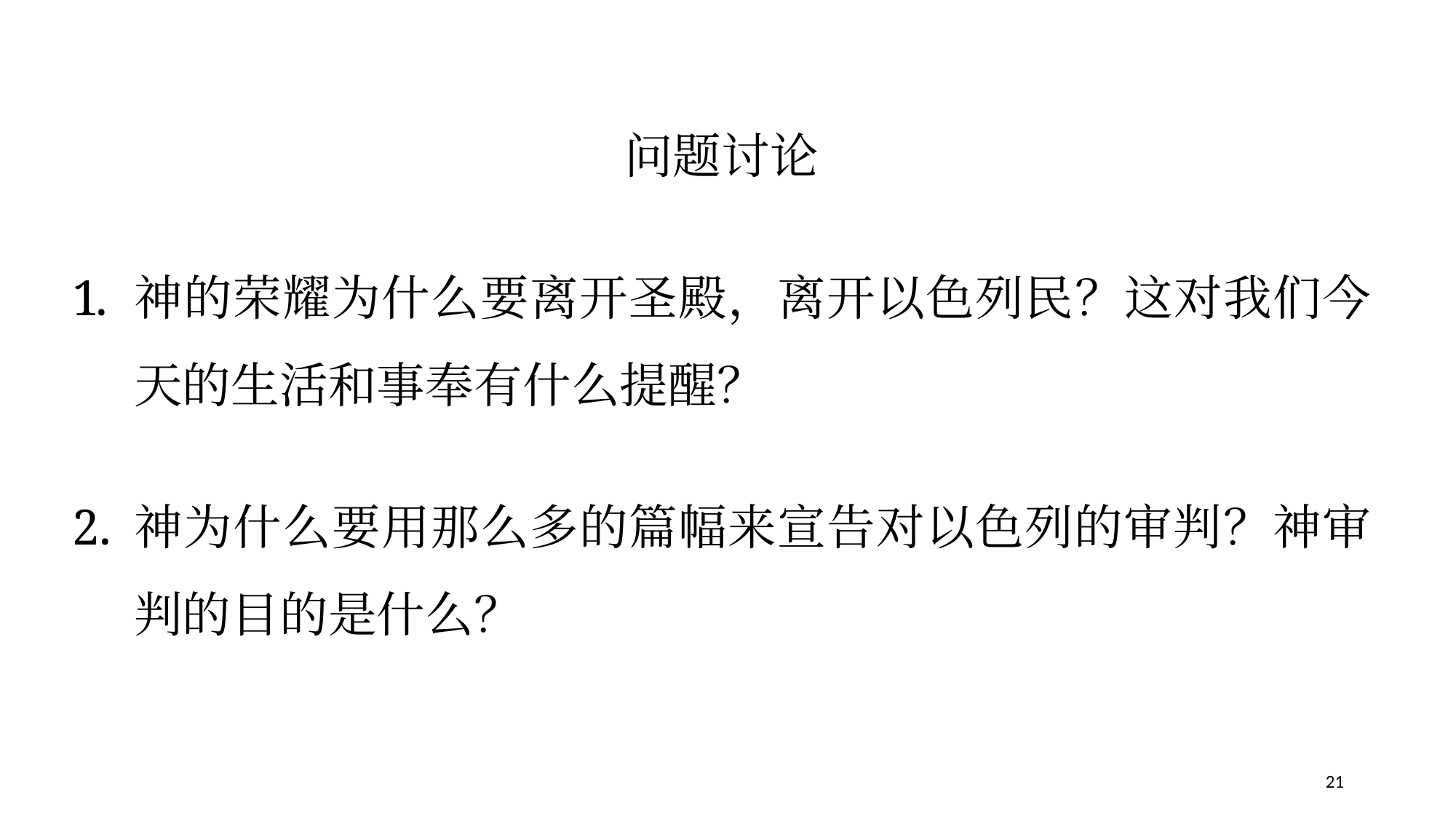

问题讨论
神的荣耀为什么要离开圣殿，离开以色列民？这对我们今天的生活和事奉有什么提醒？
神为什么要用那么多的篇幅来宣告对以色列的审判？神审判的目的是什么？

21